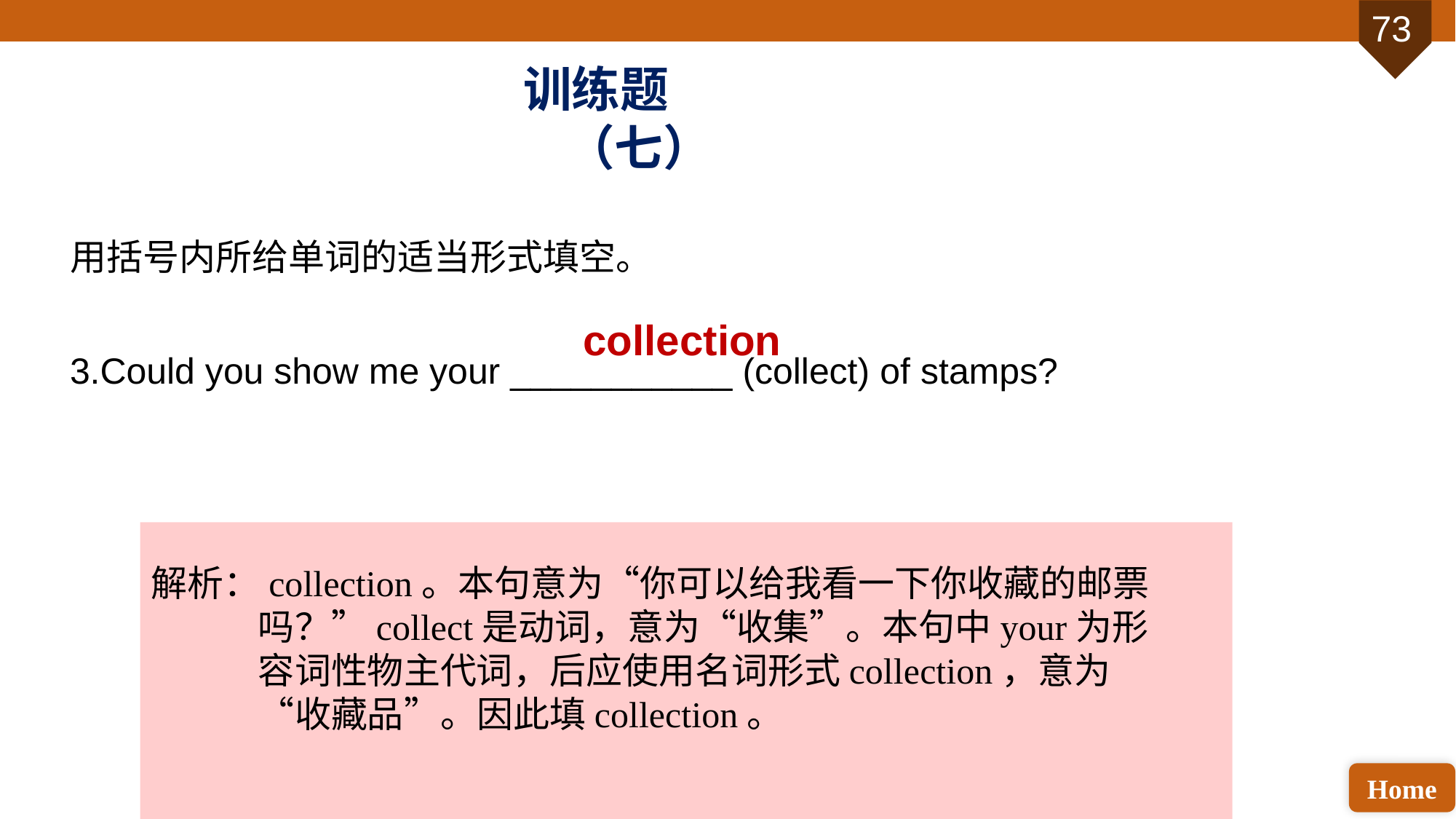

训练题（七）
用括号内所给单词的适当形式填空。

3.Could you show me your ___________ (collect) of stamps?
collection

解析：collection。本句意为“你可以给我看一下你收藏的邮票吗？”collect是动词，意为“收集”。本句中your为形容词性物主代词，后应使用名词形式collection，意为“收藏品”。因此填collection。